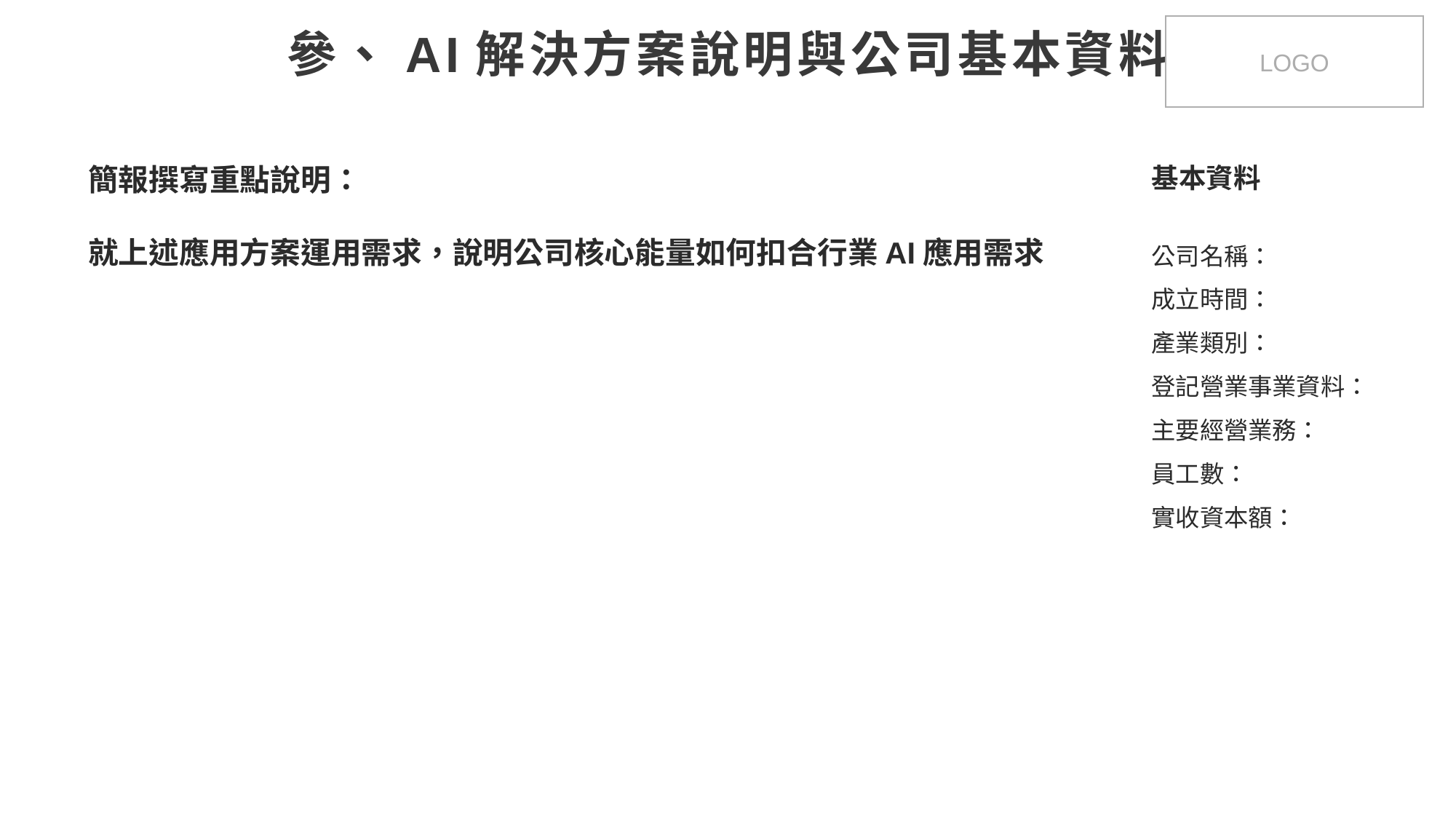

# 參、AI解決方案說明與公司基本資料
LOGO
簡報撰寫重點說明：

就上述應用方案運用需求，說明公司核心能量如何扣合行業AI應用需求

基本資料

公司名稱：
成立時間：
產業類別：
登記營業事業資料：
主要經營業務：
員工數：
實收資本額：